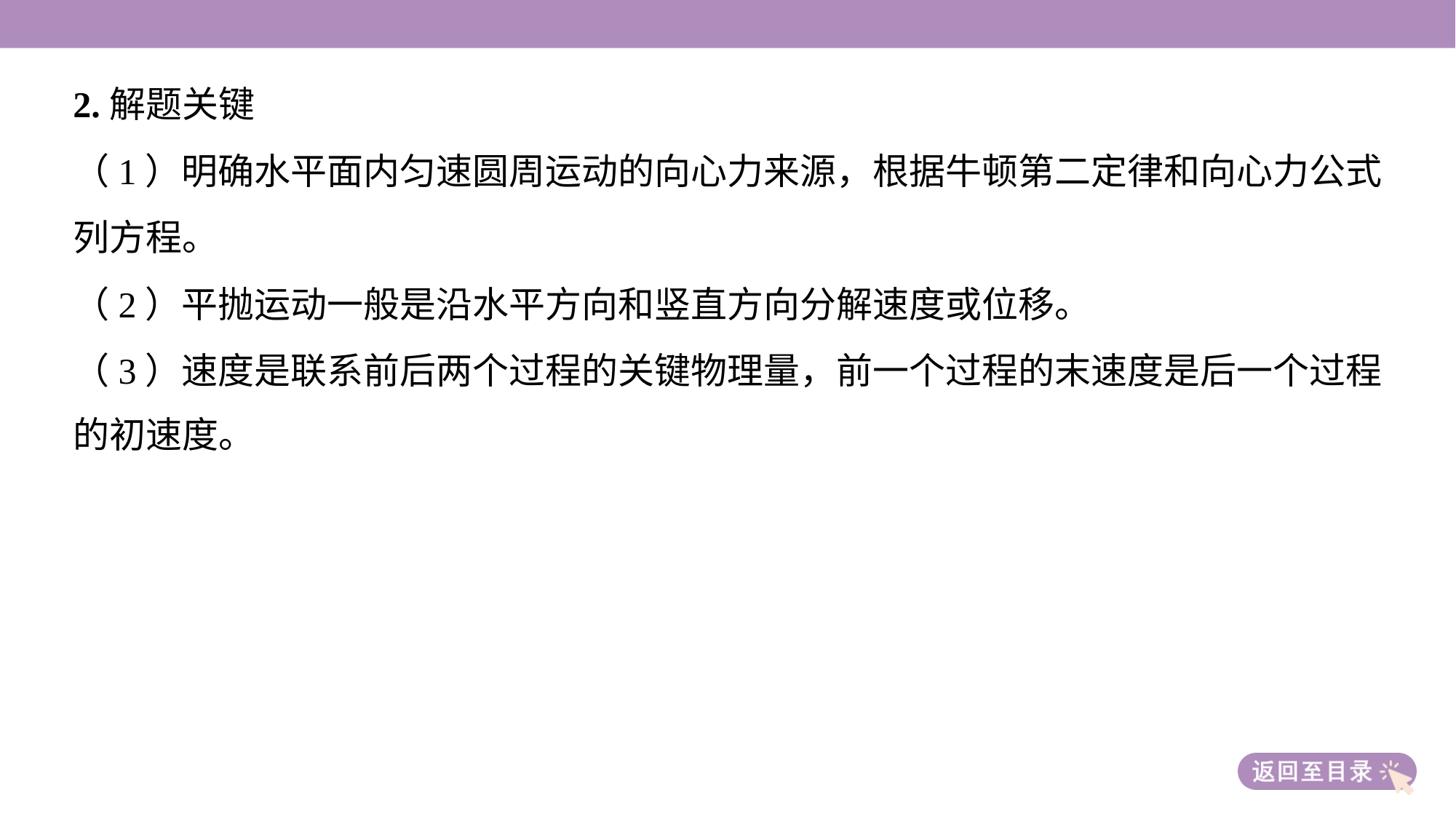

2.解题关键
（1）明确水平面内匀速圆周运动的向心力来源，根据牛顿第二定律和向心力公式
列方程。
（2）平抛运动一般是沿水平方向和竖直方向分解速度或位移。
（3）速度是联系前后两个过程的关键物理量，前一个过程的末速度是后一个过程
的初速度。